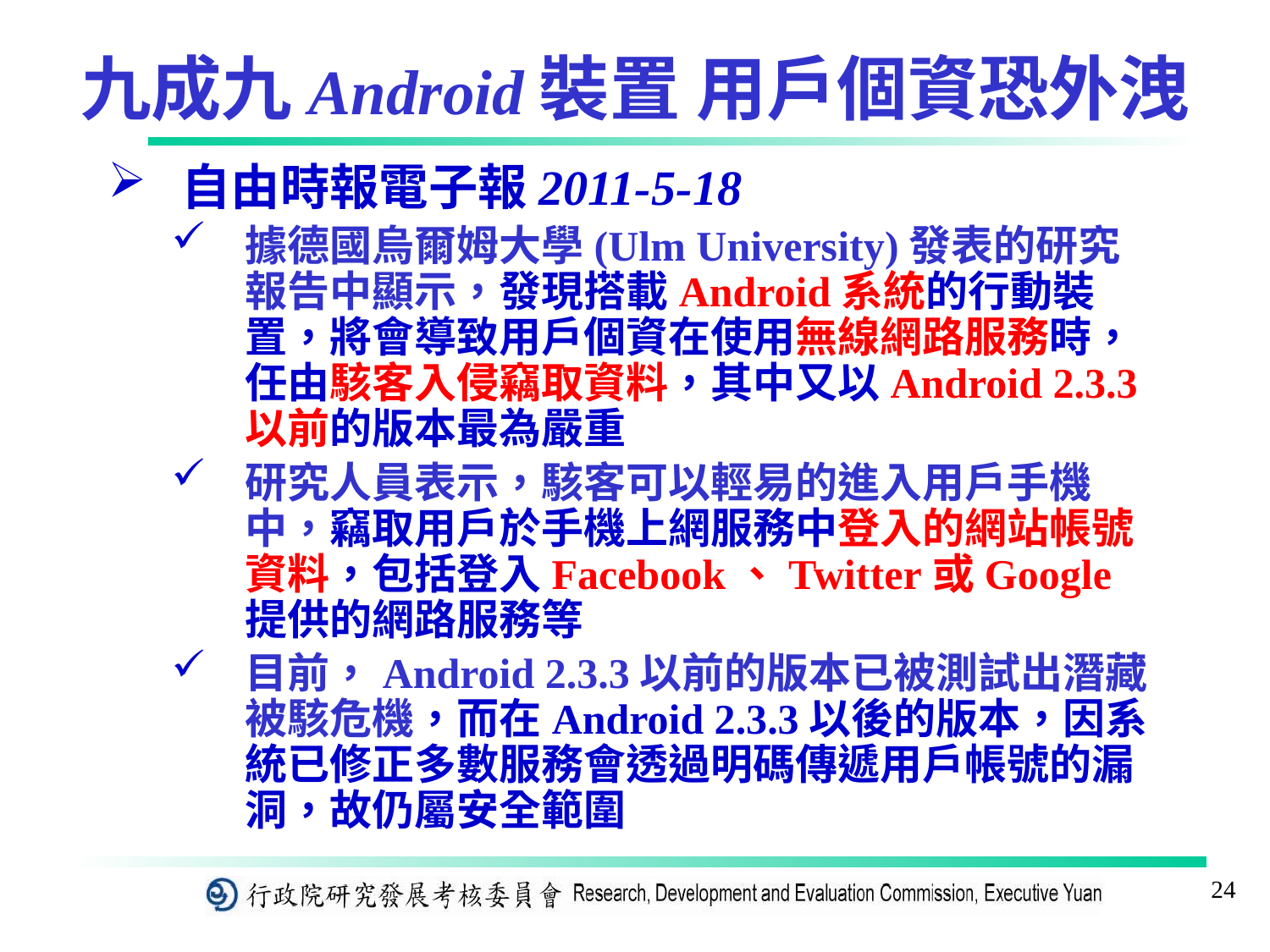

# 九成九Android裝置 用戶個資恐外洩
自由時報電子報2011-5-18
據德國烏爾姆大學(Ulm University)發表的研究報告中顯示，發現搭載Android系統的行動裝置，將會導致用戶個資在使用無線網路服務時，任由駭客入侵竊取資料，其中又以Android 2.3.3以前的版本最為嚴重
研究人員表示，駭客可以輕易的進入用戶手機中，竊取用戶於手機上網服務中登入的網站帳號資料，包括登入Facebook、Twitter或Google提供的網路服務等
目前，Android 2.3.3以前的版本已被測試出潛藏被駭危機，而在Android 2.3.3以後的版本，因系統已修正多數服務會透過明碼傳遞用戶帳號的漏洞，故仍屬安全範圍
24